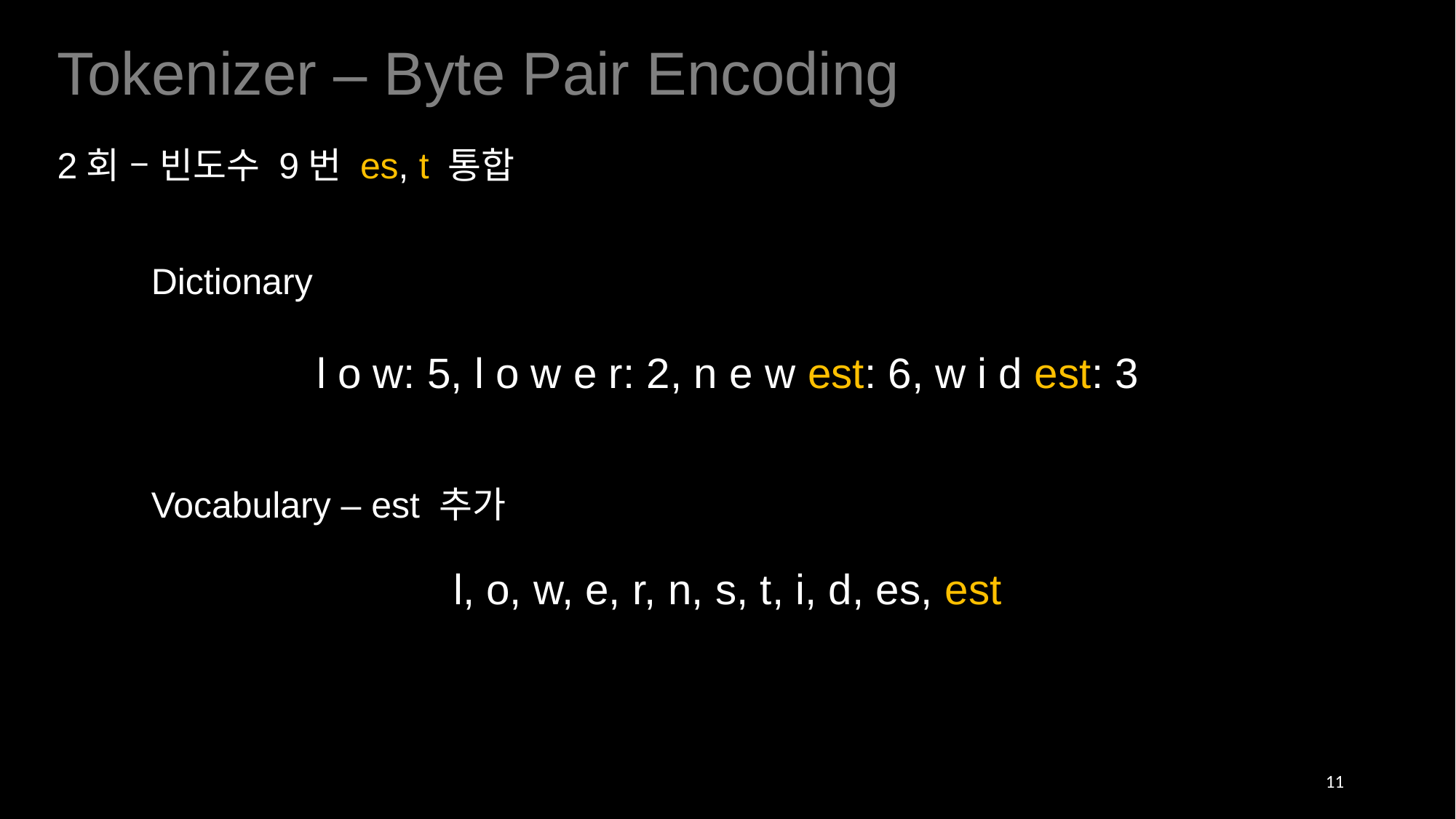

Tokenizer – Byte Pair Encoding
2회 – 빈도수 9번 es, t 통합
Dictionary
l o w: 5, l o w e r: 2, n e w est: 6, w i d est: 3
Vocabulary – est 추가
l, o, w, e, r, n, s, t, i, d, es, est
11